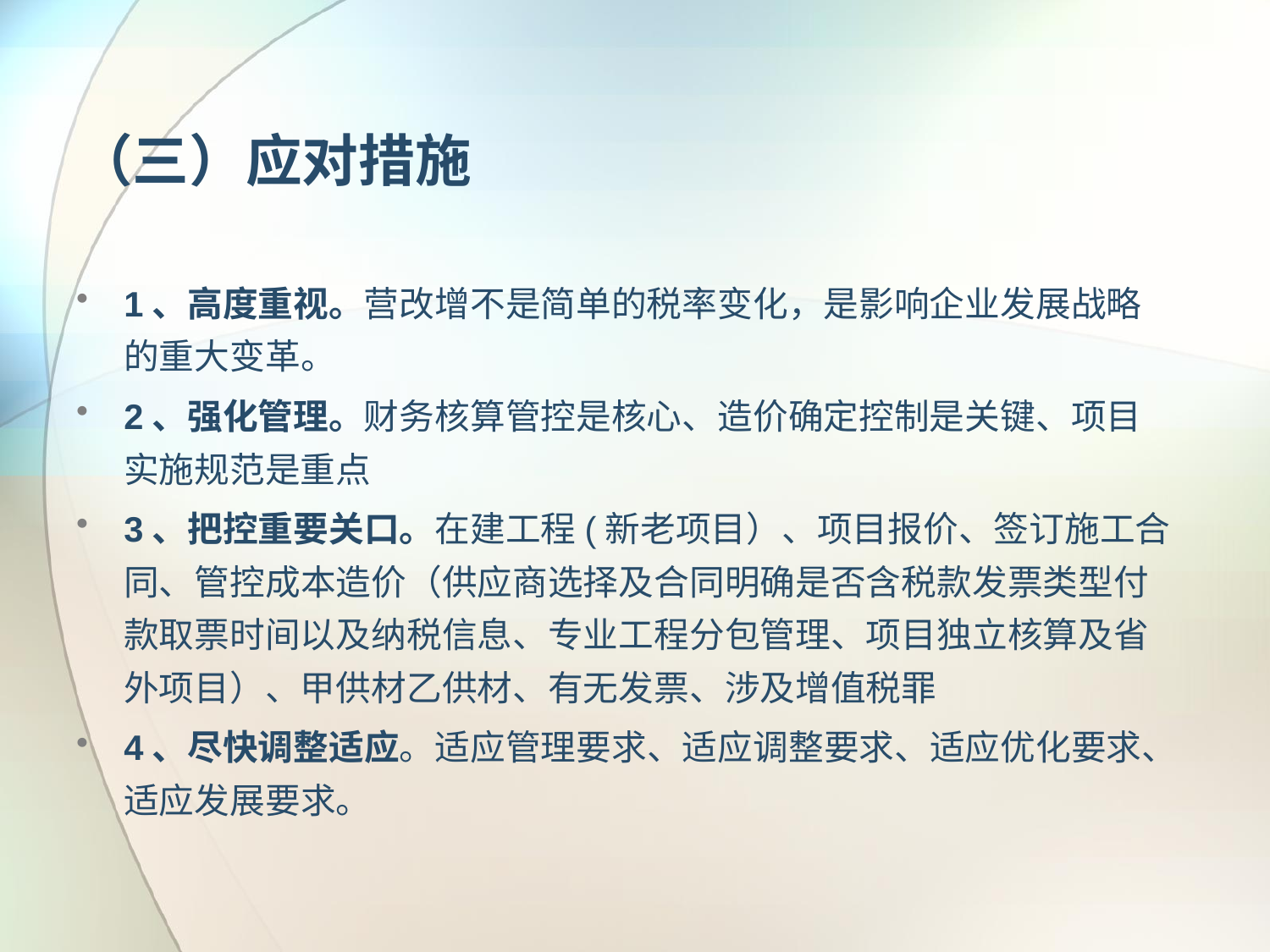

# （三）应对措施
1、高度重视。营改增不是简单的税率变化，是影响企业发展战略的重大变革。
2、强化管理。财务核算管控是核心、造价确定控制是关键、项目实施规范是重点
3、把控重要关口。在建工程(新老项目）、项目报价、签订施工合同、管控成本造价（供应商选择及合同明确是否含税款发票类型付款取票时间以及纳税信息、专业工程分包管理、项目独立核算及省外项目）、甲供材乙供材、有无发票、涉及增值税罪
4、尽快调整适应。适应管理要求、适应调整要求、适应优化要求、适应发展要求。